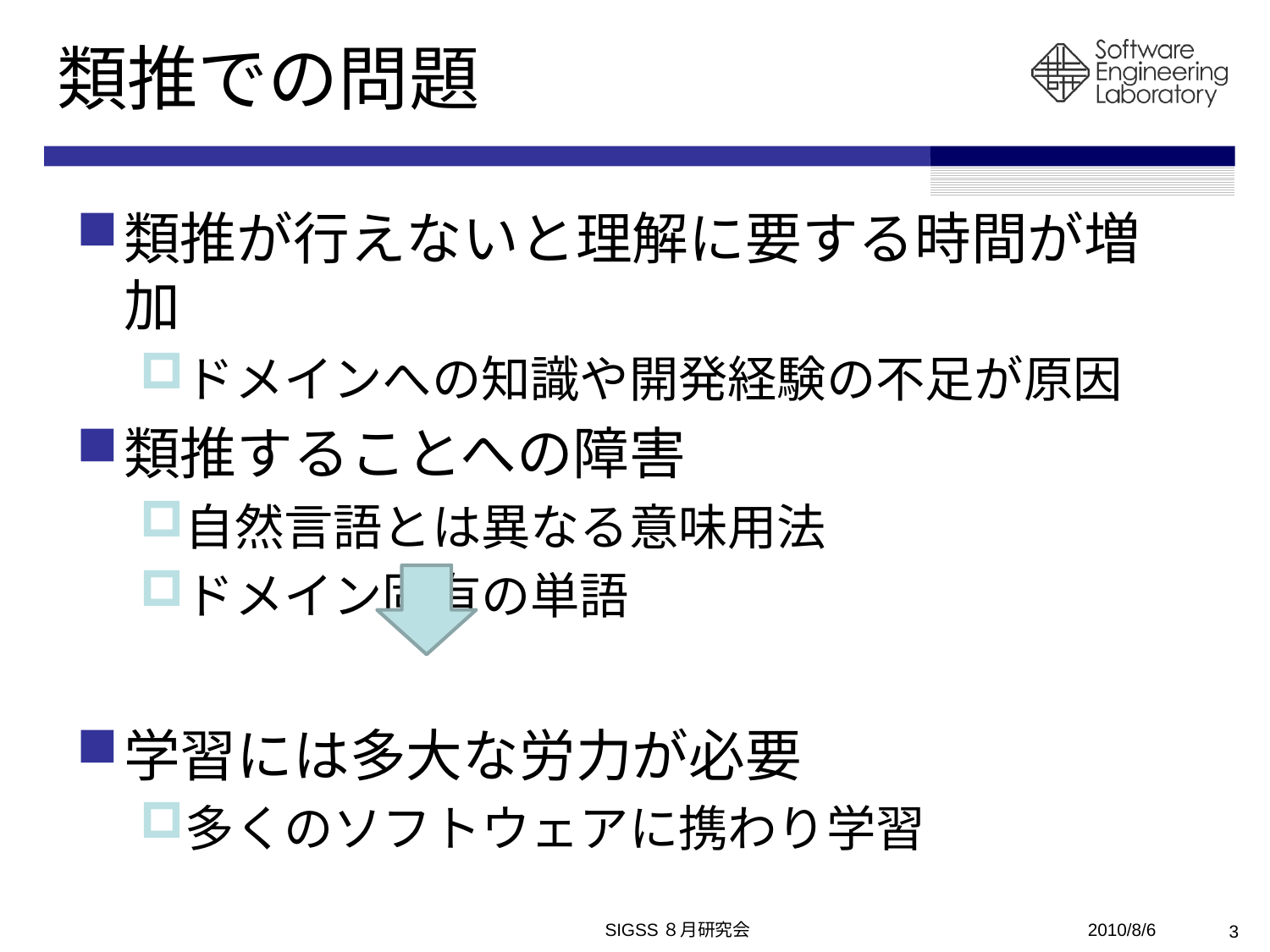

# 類推での問題
類推が行えないと理解に要する時間が増加
ドメインへの知識や開発経験の不足が原因
類推することへの障害
自然言語とは異なる意味用法
ドメイン固有の単語

学習には多大な労力が必要
多くのソフトウェアに携わり学習

SIGSS８月研究会
2010/8/6
3